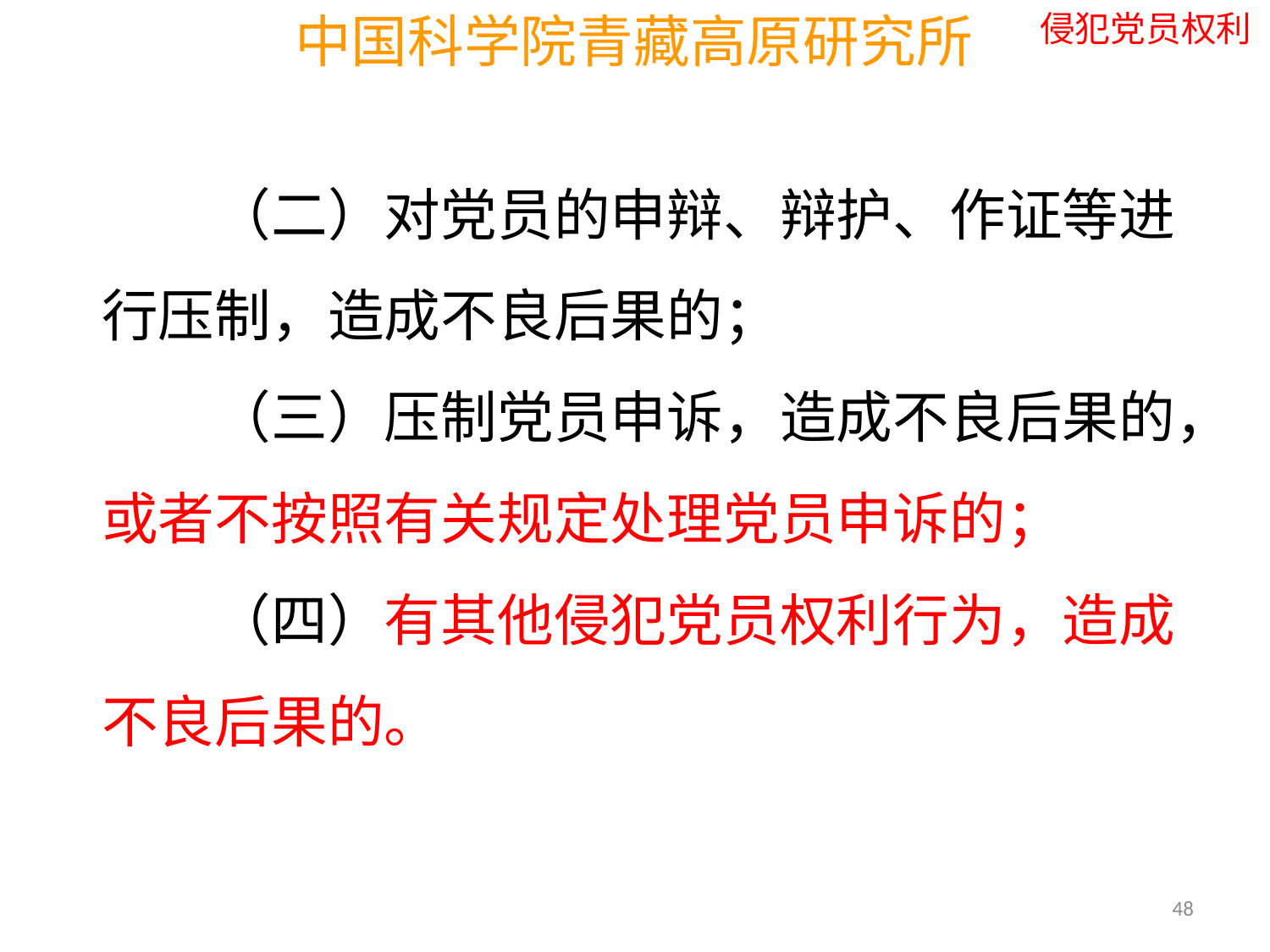

侵犯党员权利
　　（二）对党员的申辩、辩护、作证等进行压制，造成不良后果的；
　　（三）压制党员申诉，造成不良后果的，或者不按照有关规定处理党员申诉的；
　　（四）有其他侵犯党员权利行为，造成不良后果的。
48